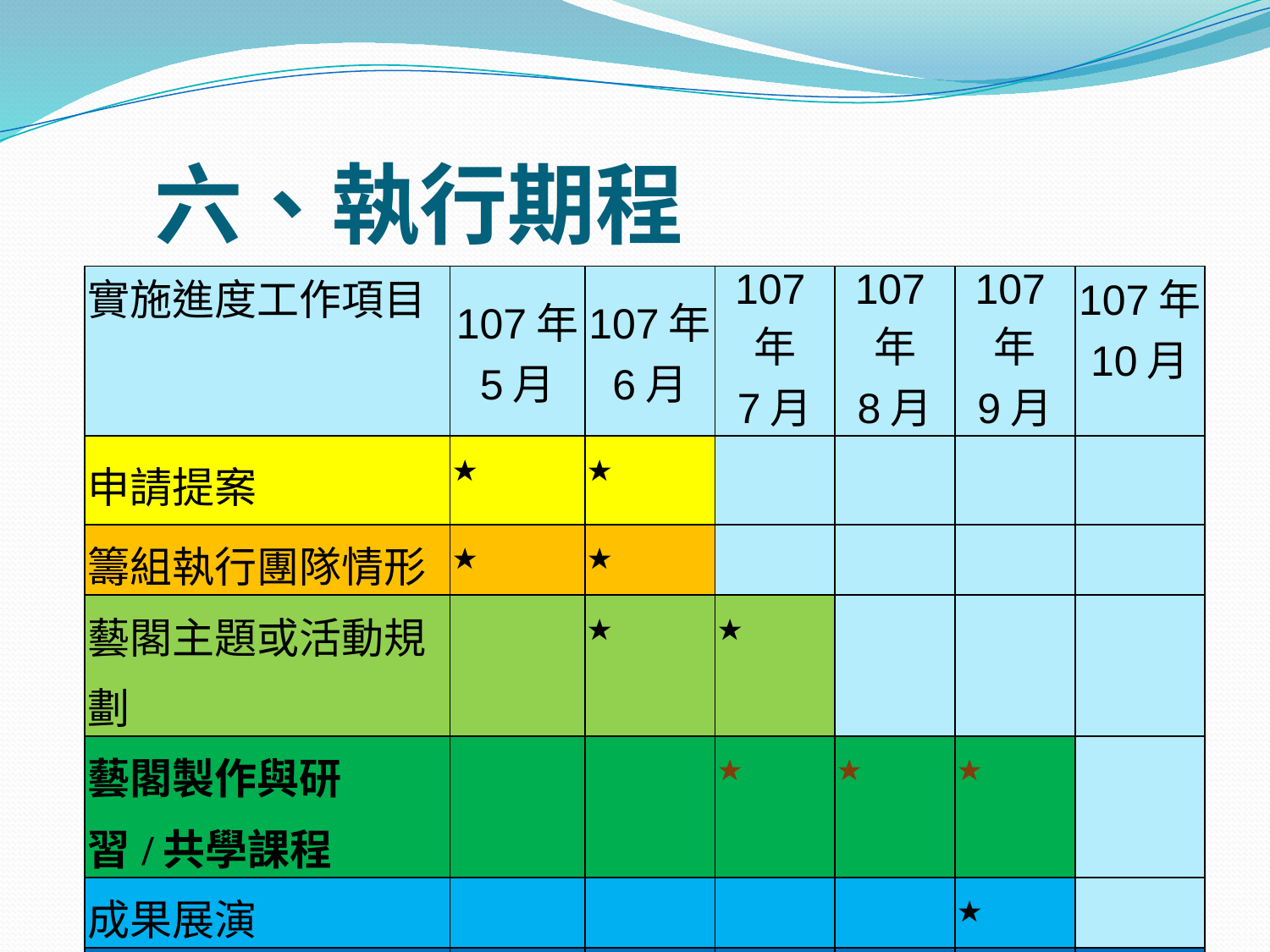

# 六、執行期程
| 實施進度工作項目 | 107年 5月 | 107年 6月 | 107年 7月 | 107年 8月 | 107年 9月 | 107年 10月 |
| --- | --- | --- | --- | --- | --- | --- |
| 申請提案 | ★ | ★ |  |  |  |  |
| 籌組執行團隊情形 | ★ | ★ |  |  |  |  |
| 藝閣主題或活動規劃 |  | ★ | ★ |  |  |  |
| 藝閣製作與研習/共學課程 |  |  | ★ | ★ | ★ |  |
| 成果展演 |  |  |  |  | ★ |  |
| 計畫結案核銷 |  |  |  |  | ★ | ★ |